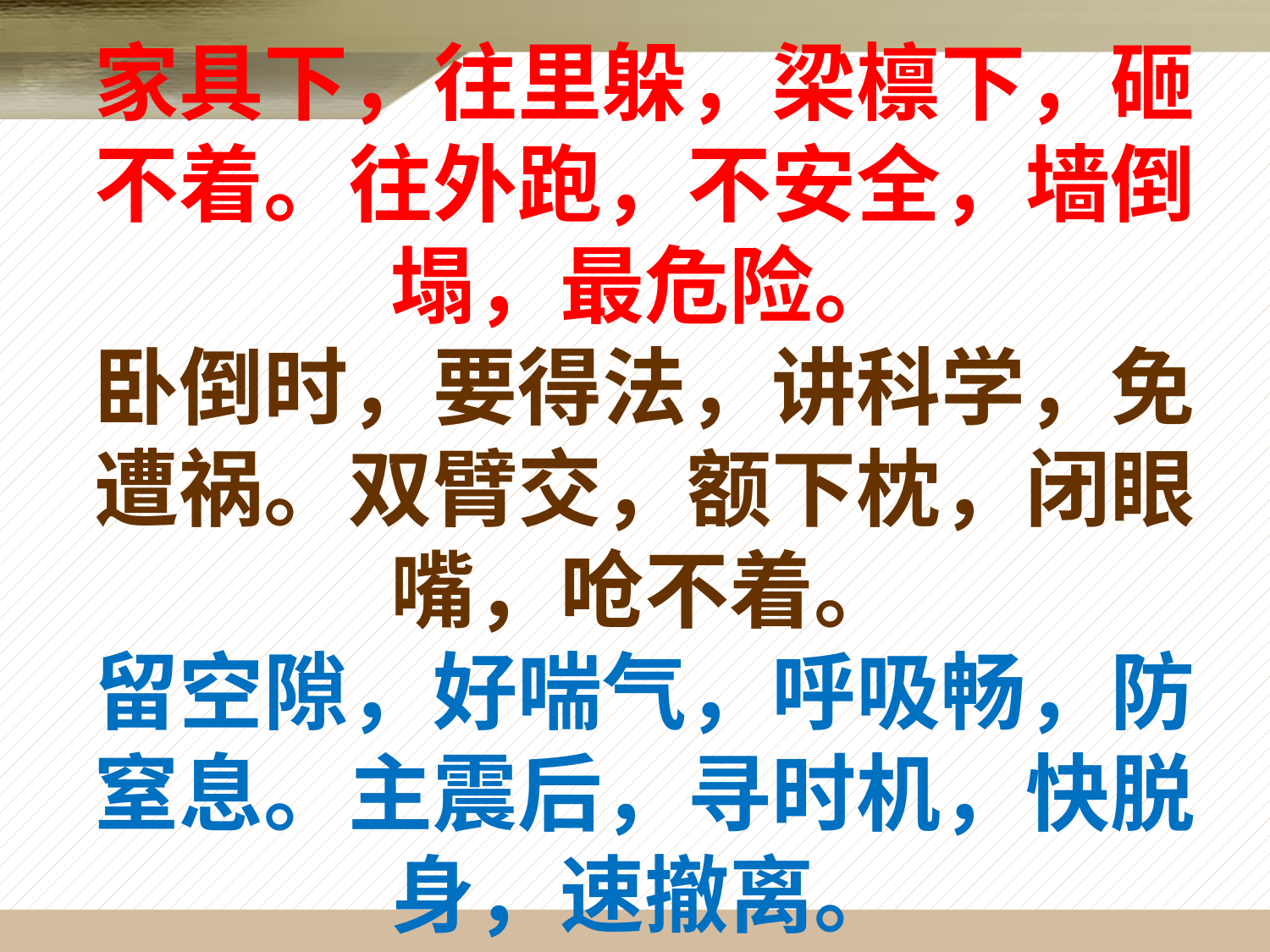

家具下，往里躲，梁檩下，砸不着。往外跑，不安全，墙倒塌，最危险。
卧倒时，要得法，讲科学，免遭祸。双臂交，额下枕，闭眼嘴，呛不着。
留空隙，好喘气，呼吸畅，防窒息。主震后，寻时机，快脱身，速撤离。